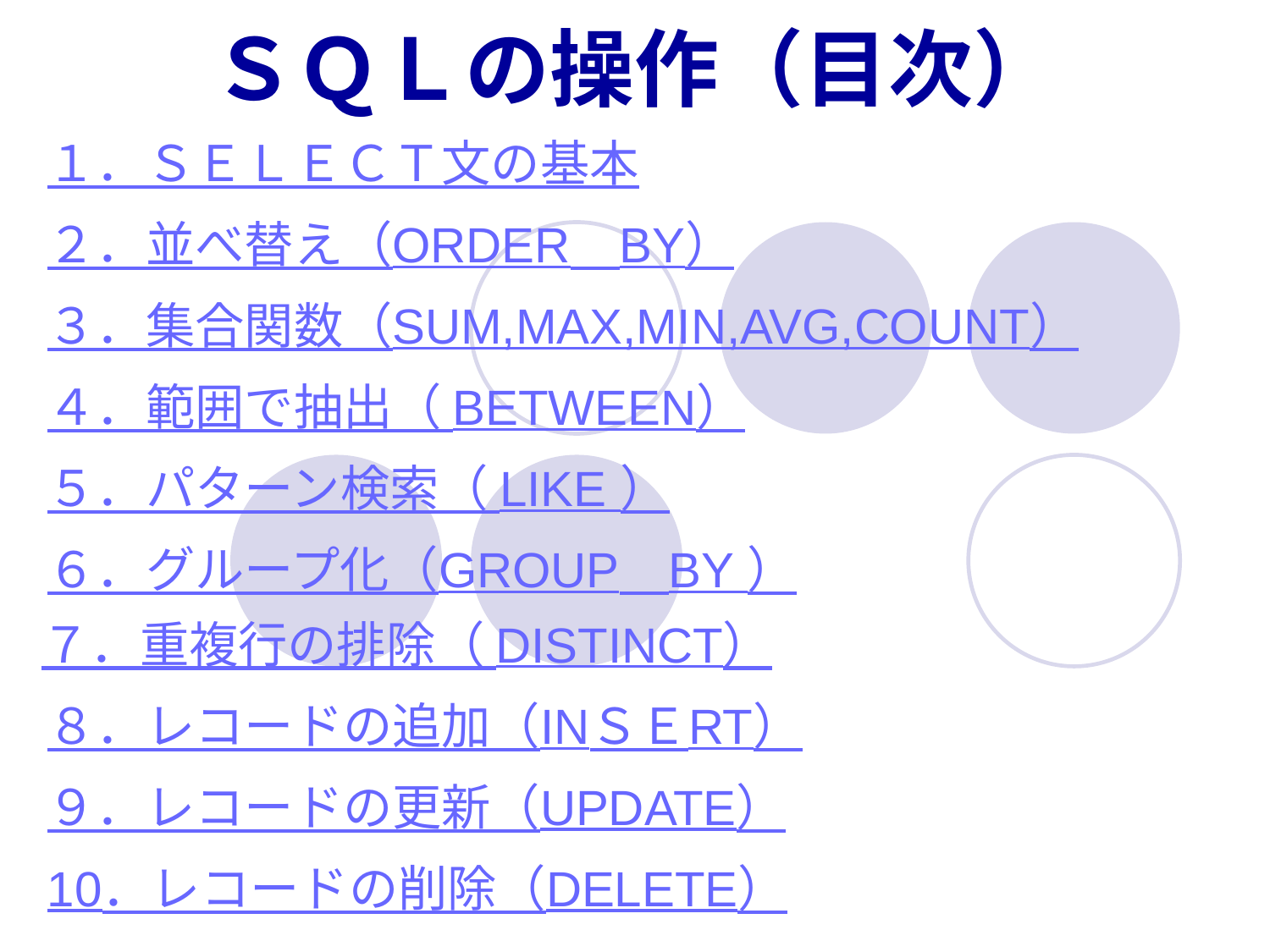

ＳＱＬの操作（目次）
１．ＳＥＬＥＣＴ文の基本
２．並べ替え（ORDER　BY）
３．集合関数（SUM,MAX,MIN,AVG,COUNT）
４．範囲で抽出（ BETWEEN）
５．パターン検索（ LIKE ）
６．グループ化（GROUP　BY ）
７．重複行の排除（ DISTINCT）
８．レコードの追加（INＳＥRT）
９．レコードの更新（UPDATE）
10．レコードの削除（DELETE）